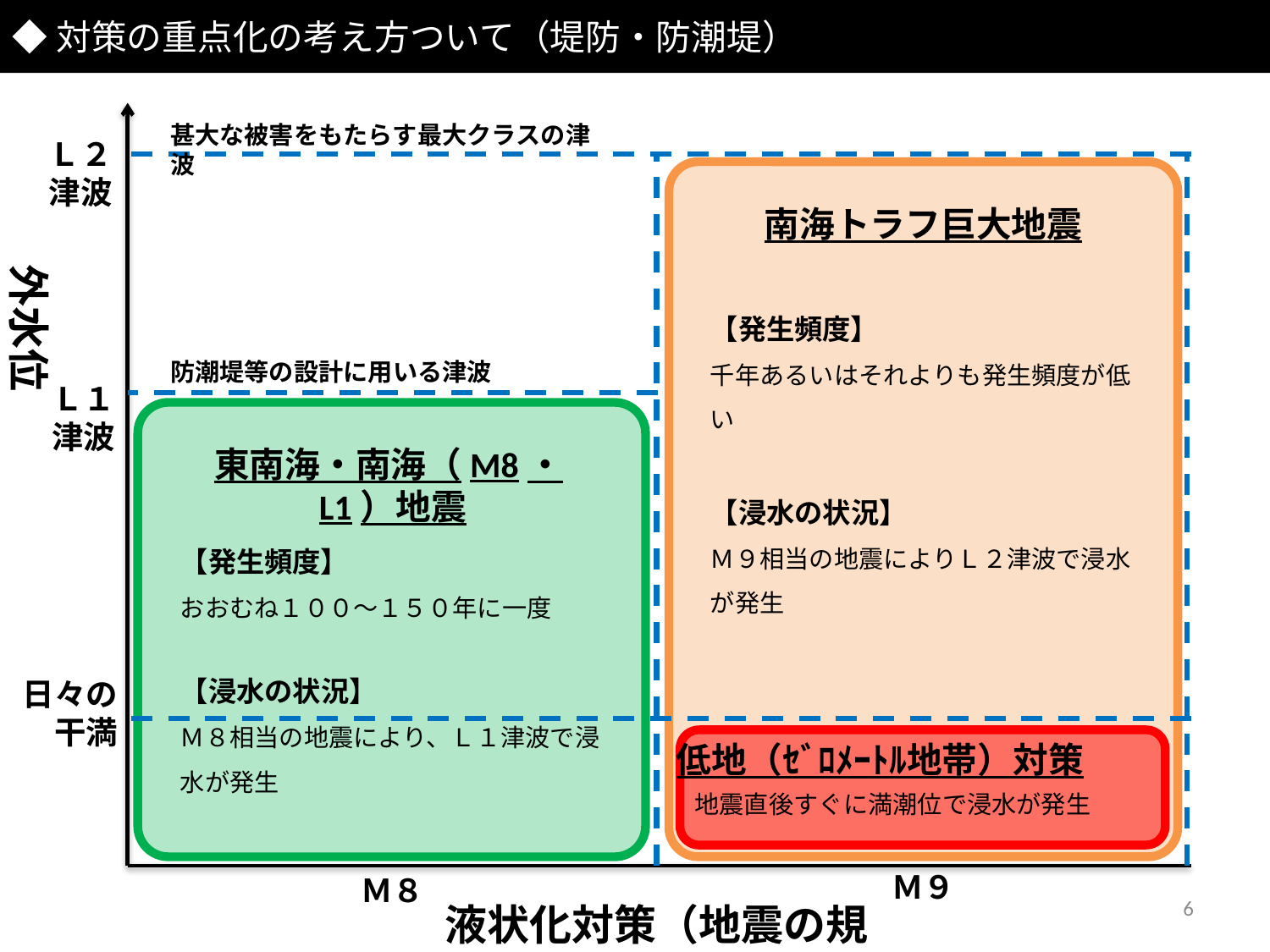

◆対策の重点化の考え方ついて（堤防・防潮堤）
甚大な被害をもたらす最大クラスの津波
Ｌ２
津波

外水位
南海トラフ巨大地震
【発生頻度】
千年あるいはそれよりも発生頻度が低い

【浸水の状況】
Ｍ９相当の地震によりＬ２津波で浸水が発生
防潮堤等の設計に用いる津波
Ｌ１
津波

東南海・南海（M8・L1）地震
【発生頻度】
おおむね１００～１５０年に一度

【浸水の状況】
Ｍ８相当の地震により、Ｌ１津波で浸水が発生
日々の干満

低地（ｾﾞﾛﾒｰﾄﾙ地帯）対策
地震直後すぐに満潮位で浸水が発生
Ｍ９
Ｍ８
6
液状化対策（地震の規模）